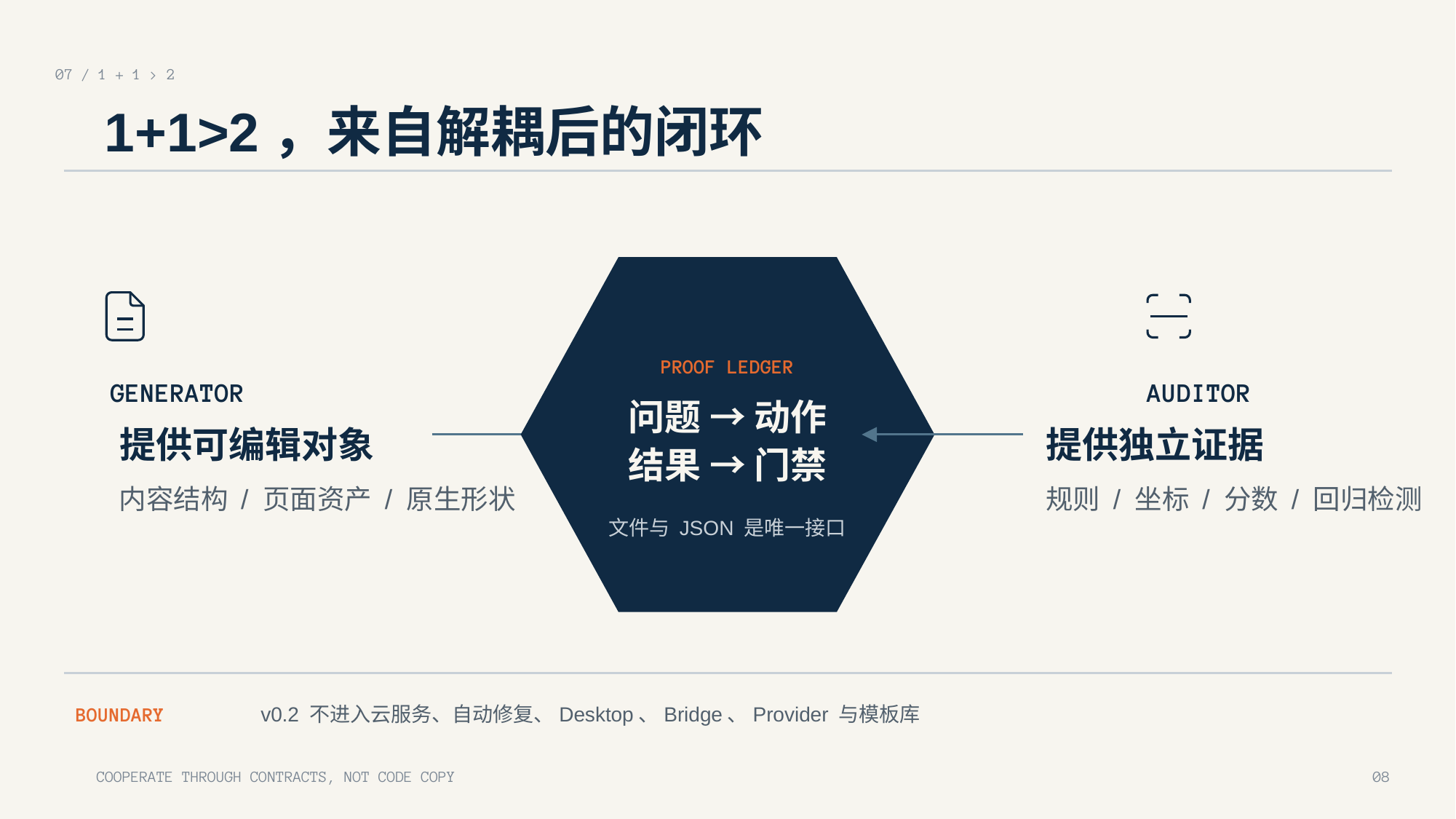

07 / 1 + 1 > 2
1+1>2，来自解耦后的闭环

PROOF LEDGER
问题 → 动作
结果 → 门禁
文件与 JSON 是唯一接口

GENERATOR
提供可编辑对象

内容结构 / 页面资产 / 原生形状

AUDITOR
提供独立证据

规则 / 坐标 / 分数 / 回归检测

BOUNDARY
v0.2 不进入云服务、自动修复、Desktop、Bridge、Provider 与模板库
COOPERATE THROUGH CONTRACTS, NOT CODE COPY
08